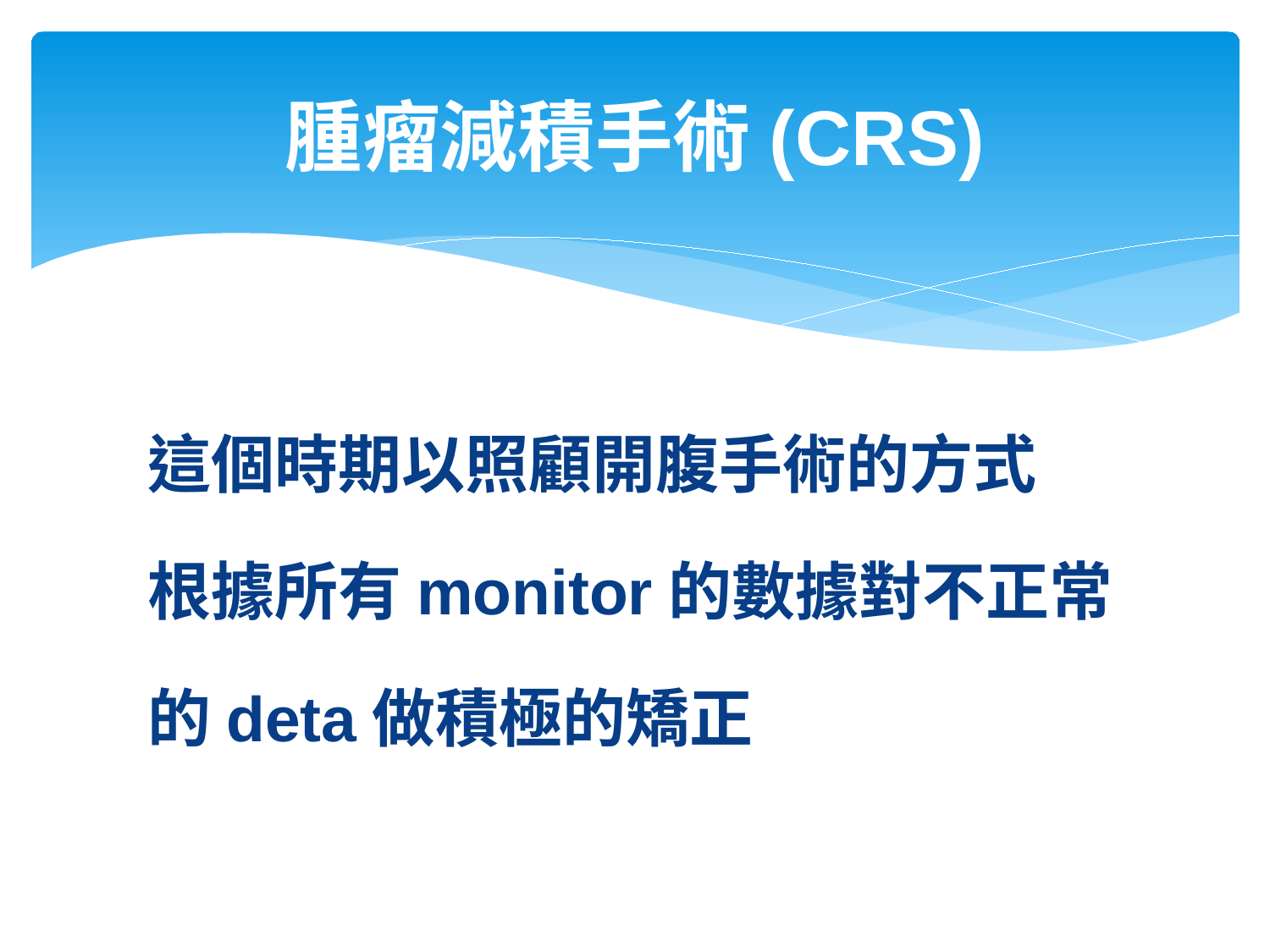

# 腫瘤減積手術(CRS)

這個時期以照顧開腹手術的方式
根據所有monitor的數據對不正常
的deta做積極的矯正